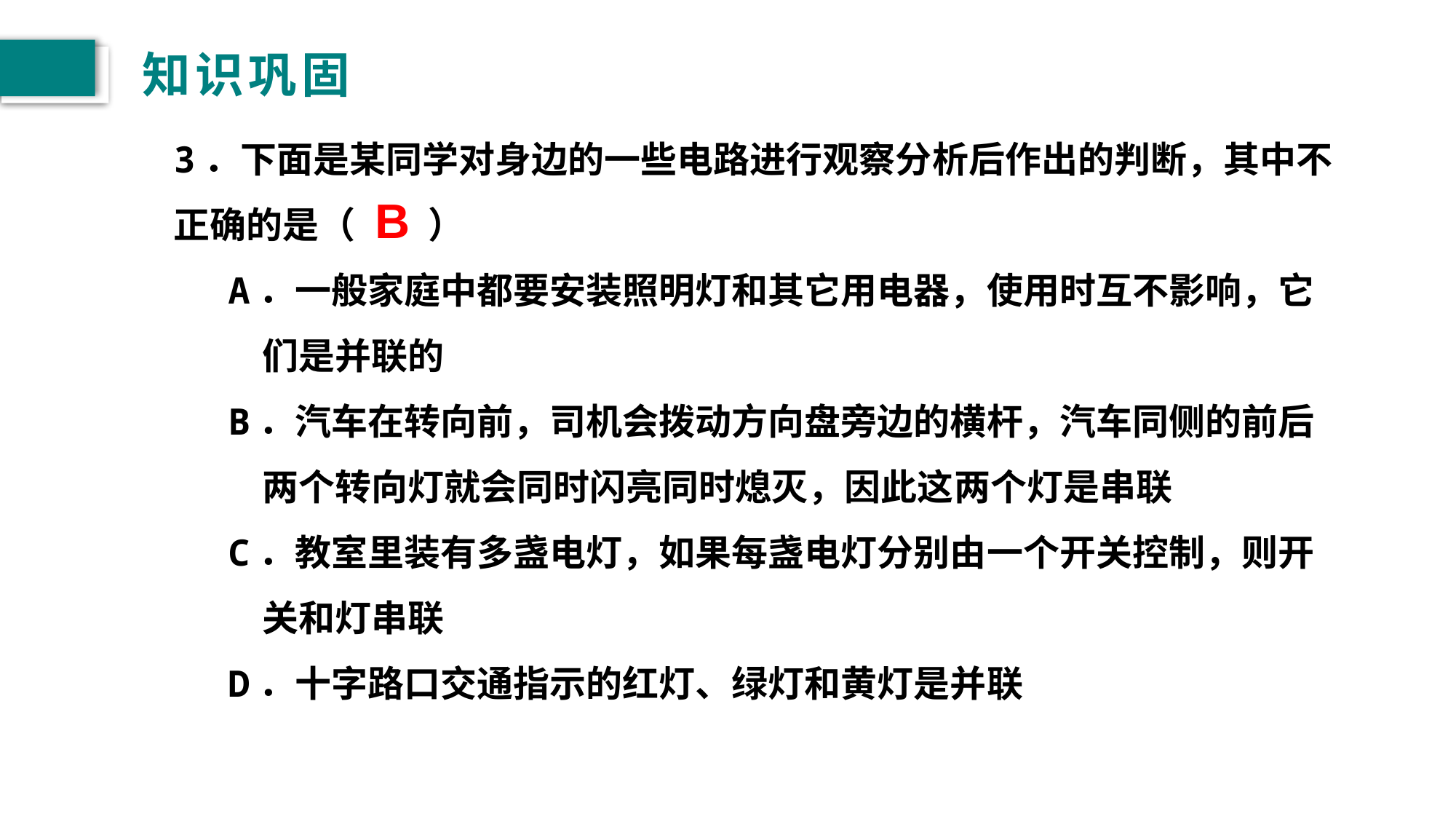

# 知识巩固
3．下面是某同学对身边的一些电路进行观察分析后作出的判断，其中不正确的是（　　）
A．一般家庭中都要安装照明灯和其它用电器，使用时互不影响，它们是并联的
B．汽车在转向前，司机会拨动方向盘旁边的横杆，汽车同侧的前后两个转向灯就会同时闪亮同时熄灭，因此这两个灯是串联
C．教室里装有多盏电灯，如果每盏电灯分别由一个开关控制，则开关和灯串联
D．十字路口交通指示的红灯、绿灯和黄灯是并联
B